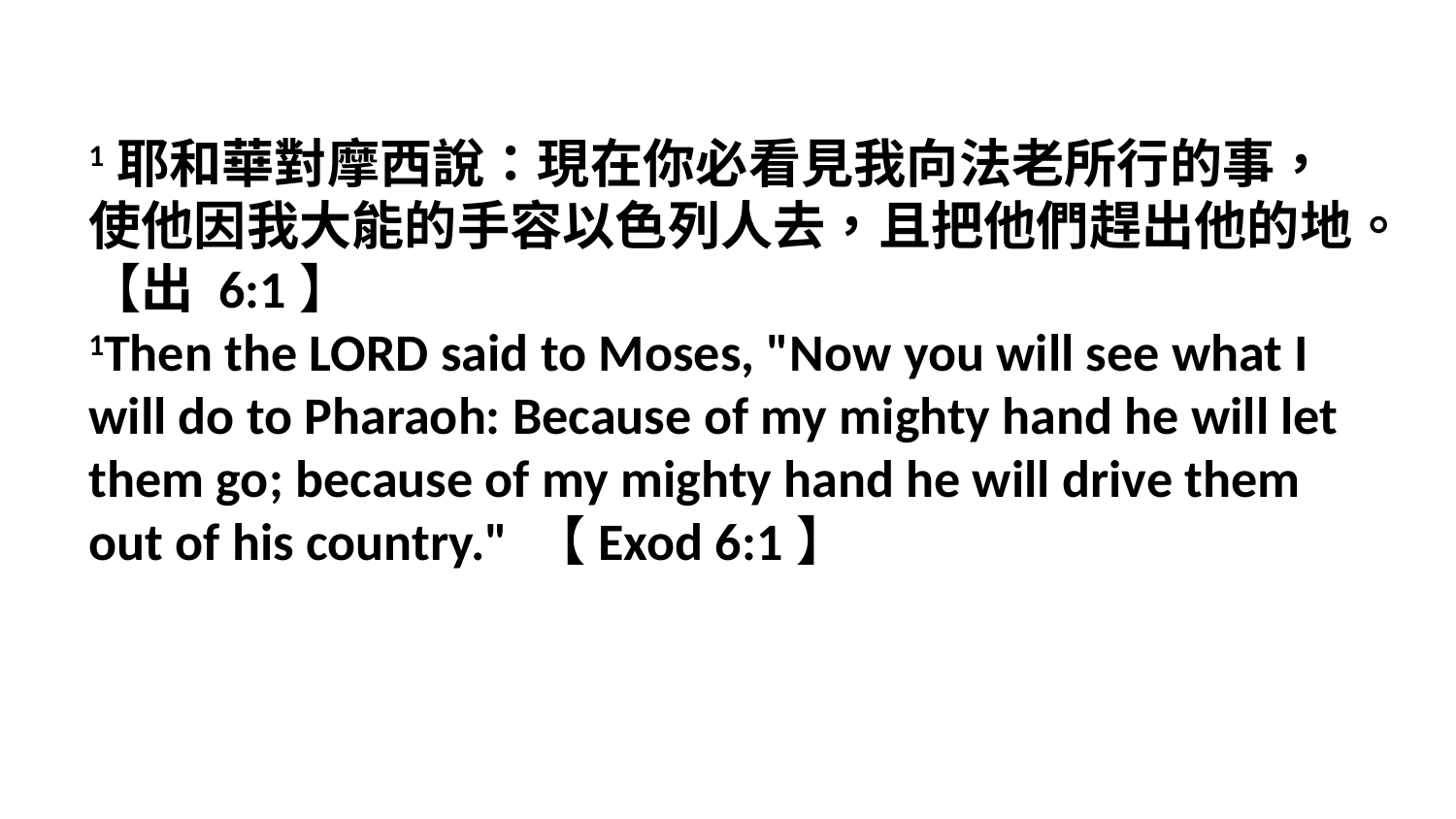

1耶和華對摩西說：現在你必看見我向法老所行的事，使他因我大能的手容以色列人去，且把他們趕出他的地。【出 6:1】
1Then the LORD said to Moses, "Now you will see what I will do to Pharaoh: Because of my mighty hand he will let them go; because of my mighty hand he will drive them out of his country." 【Exod 6:1】